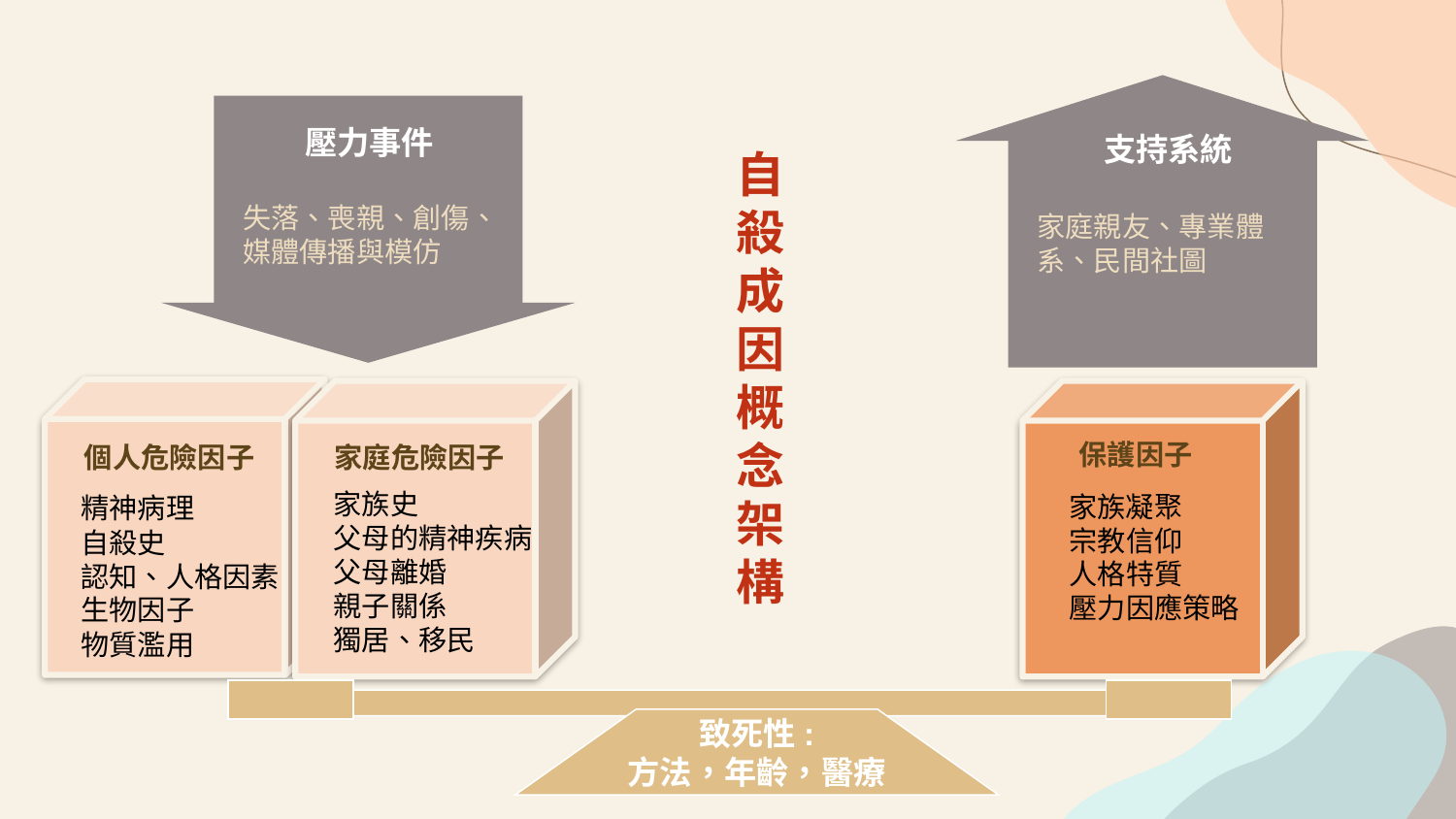

壓力事件
支持系統
自
殺
成
因
概
念
架
構
失落、喪親、創傷、媒體傳播與模仿
家庭親友、專業體系、民間社圖

保護因子
家庭危險因子
個人危險因子
家族史
父母的精神疾病
父母離婚
親子關係
獨居、移民

家族凝聚
宗教信仰
人格特質
壓力因應策略

精神病理
自殺史
認知、人格因素
生物因子
物質濫用

致死性:
方法，年齡，醫療